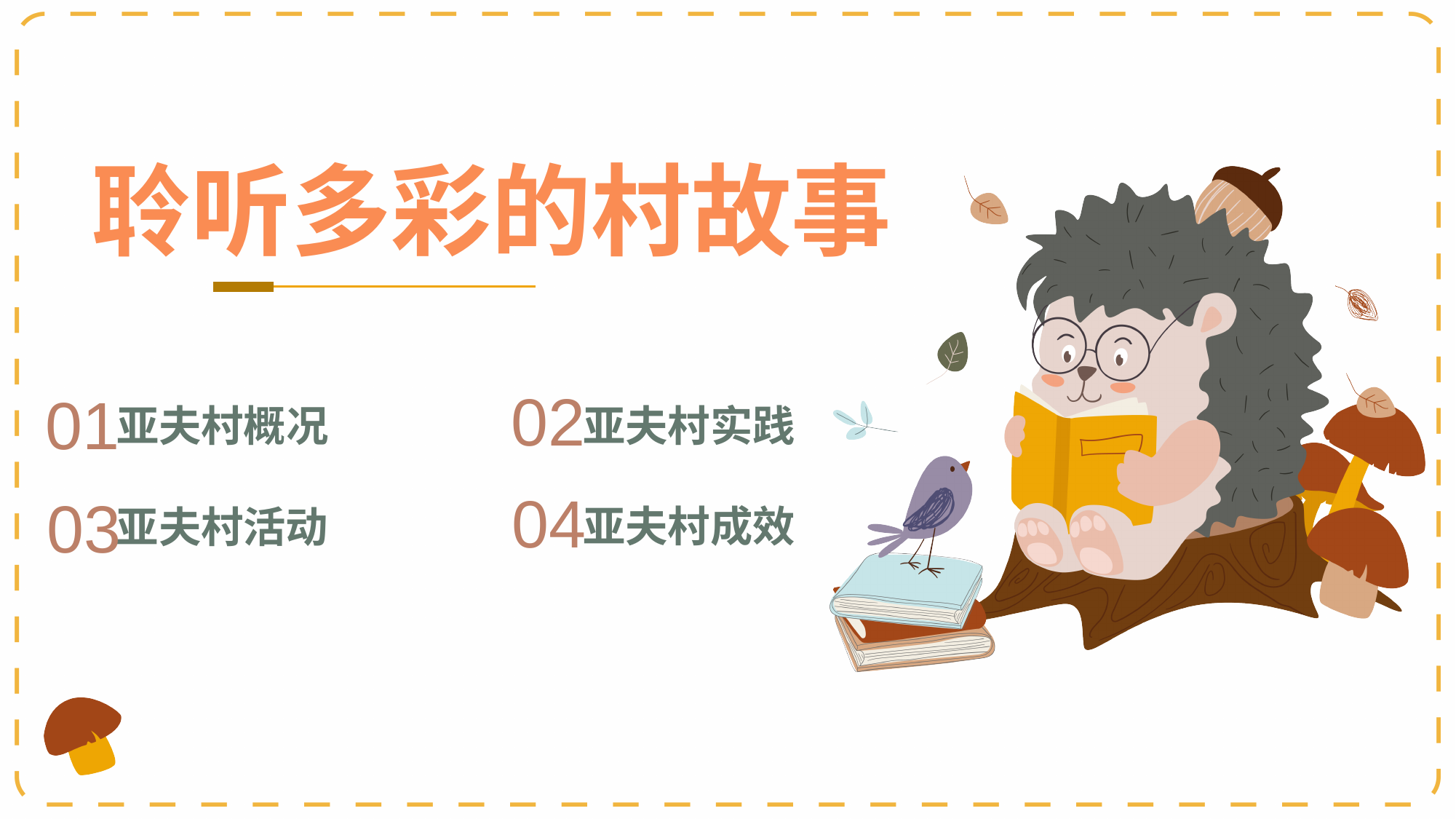

聆听多彩的村故事
02
01
亚夫村概况
亚夫村实践
04
03
亚夫村成效
亚夫村活动